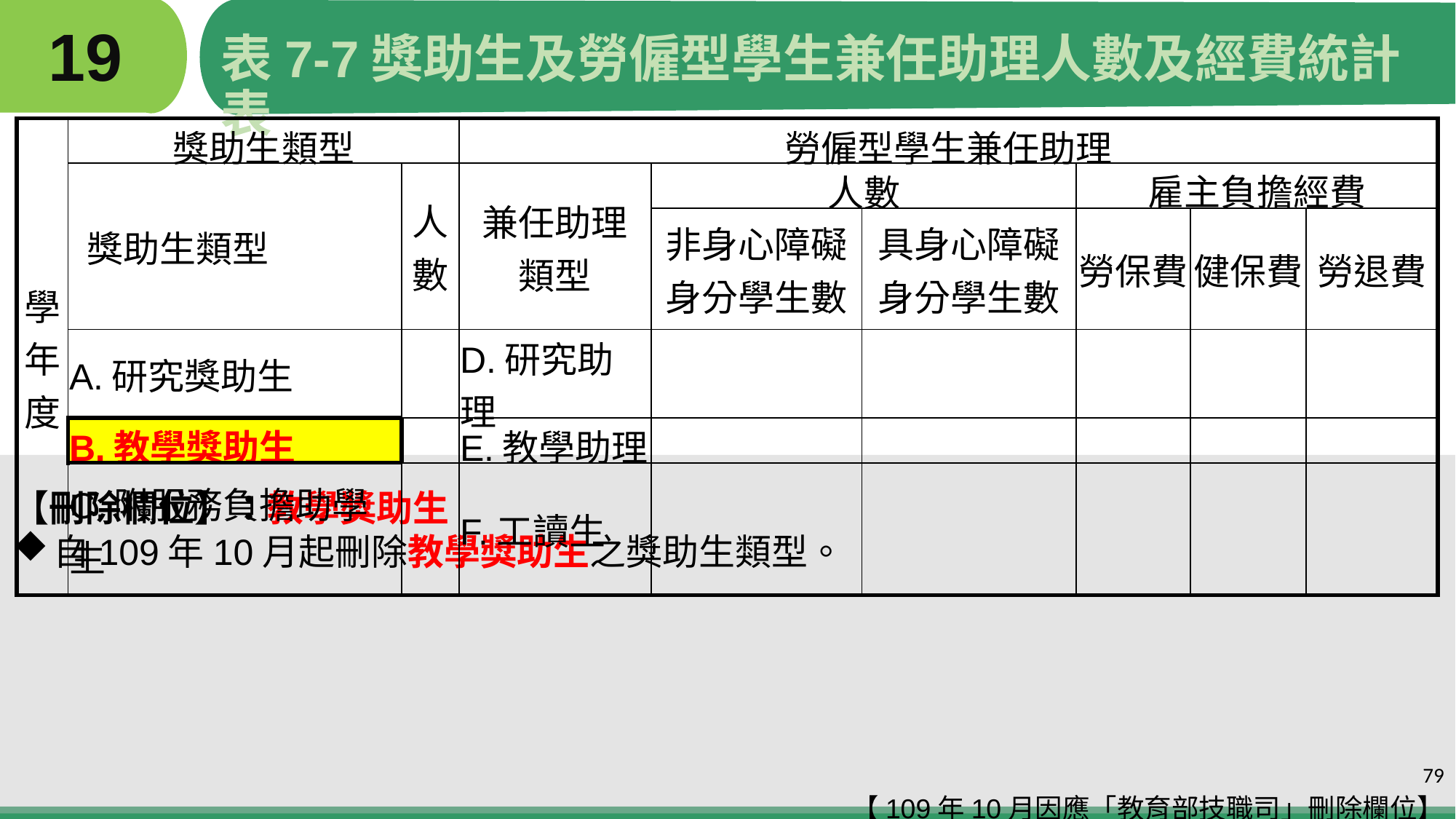

# 19
表7-7獎助生及勞僱型學生兼任助理人數及經費統計表
| 學年度 | 獎助生類型 |  | 勞僱型學生兼任助理 |  |  |  |  |  |
| --- | --- | --- | --- | --- | --- | --- | --- | --- |
|  | 獎助生類型 | 人數 | 兼任助理 類型 | 人數 |  | 雇主負擔經費 |  |  |
|  |  |  |  | 非身心障礙 身分學生數 | 具身心障礙 身分學生數 | 勞保費 | 健保費 | 勞退費 |
|  | A.研究獎助生 |  | D.研究助理 |  |  |  |  |  |
|  | B.教學獎助生 |  | E.教學助理 |  |  |  |  |  |
|  | C.附服務負擔助學生 |  | F.工讀生 |  |  |  |  |  |
【刪除欄位】：教學獎助生
自109年10月起刪除教學獎助生之獎助生類型。

【109年10月因應「教育部技職司」刪除欄位】

79